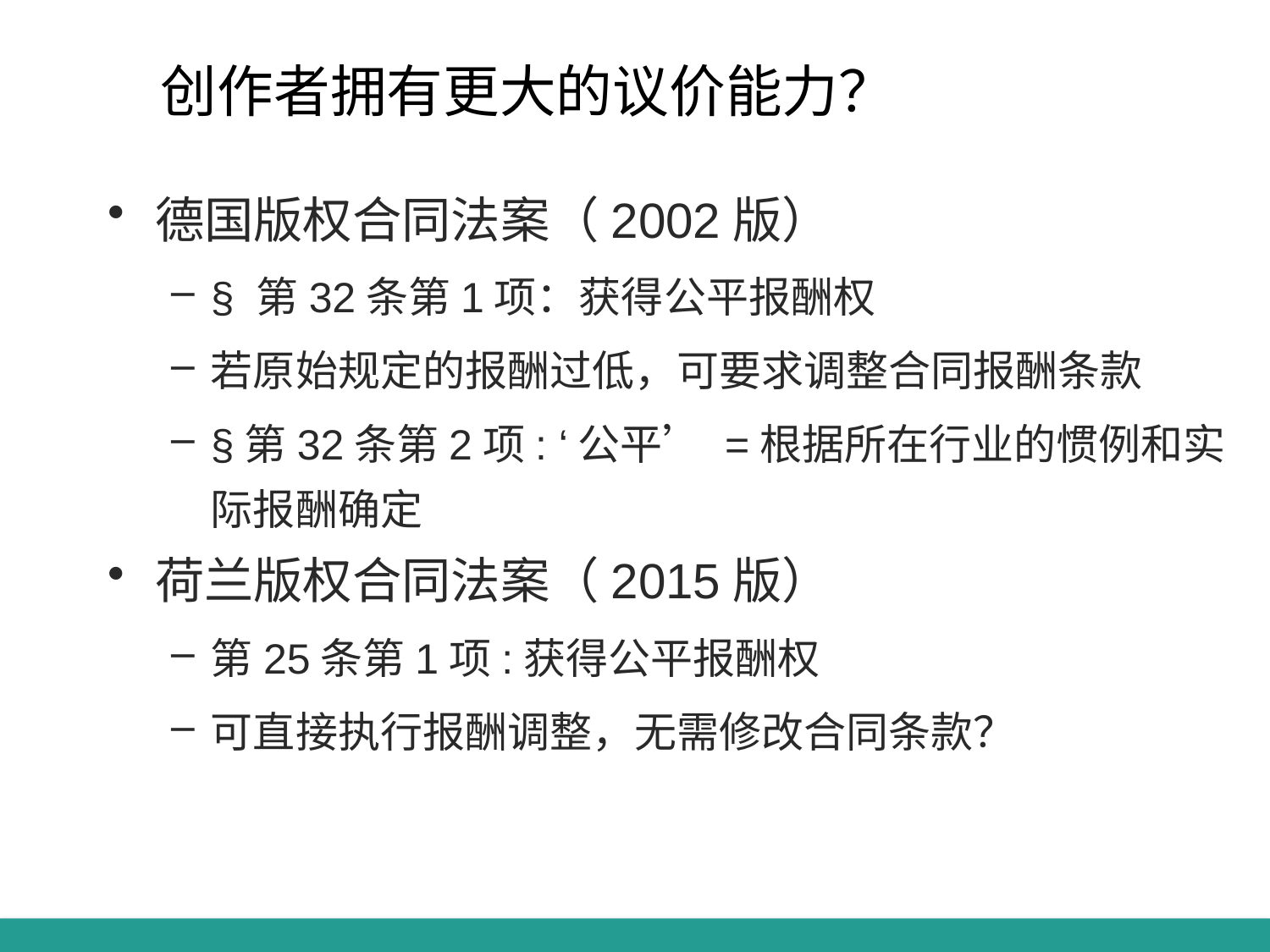

# 创作者拥有更大的议价能力？
德国版权合同法案（2002版）
§ 第32条第1项：获得公平报酬权
若原始规定的报酬过低，可要求调整合同报酬条款
§第32条第2项: ‘公平’ =根据所在行业的惯例和实际报酬确定
荷兰版权合同法案（2015版）
第25条第1项:获得公平报酬权
可直接执行报酬调整，无需修改合同条款？